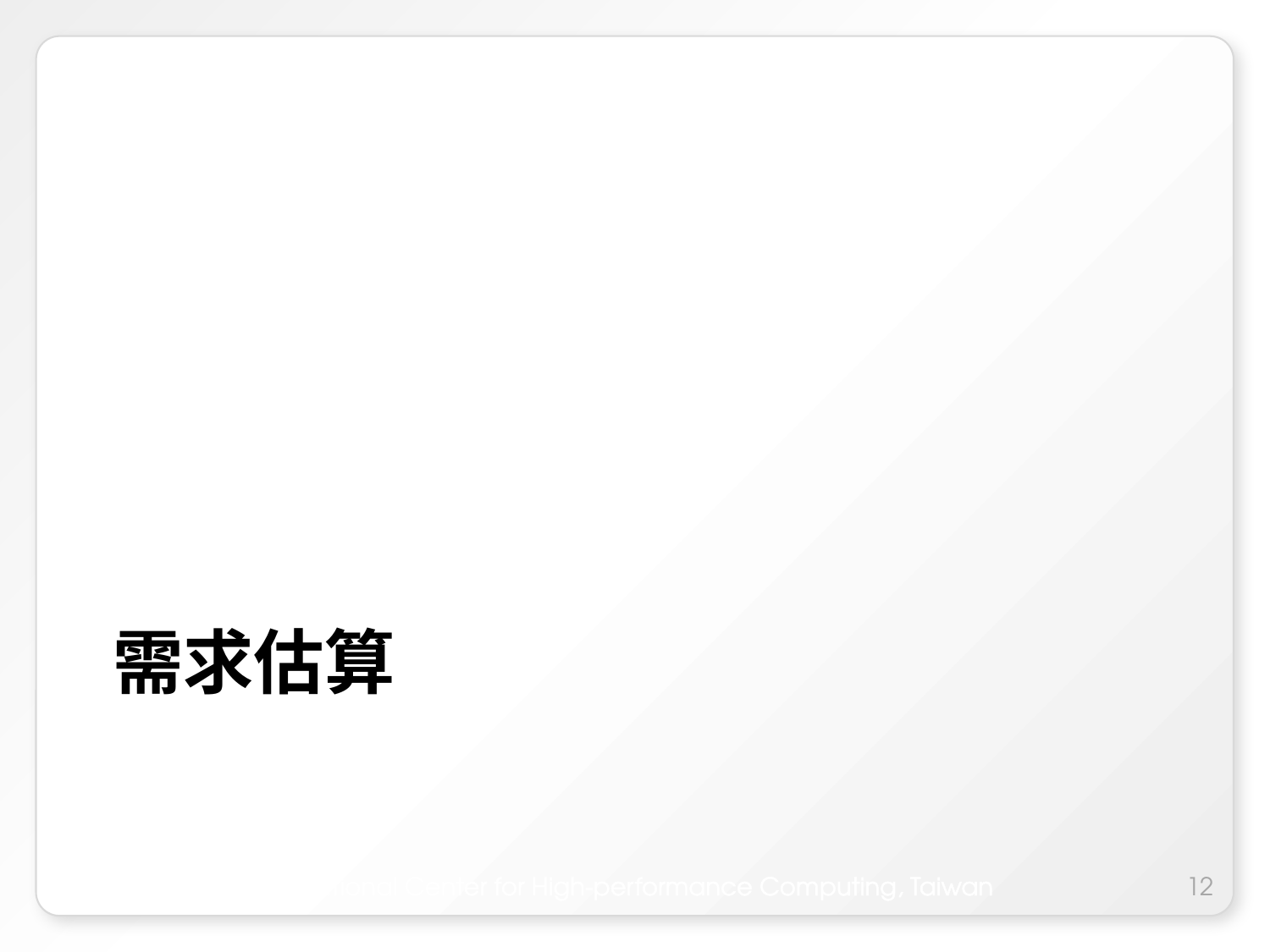

# 需求估算
12
National Center for High-performance Computing, Taiwan